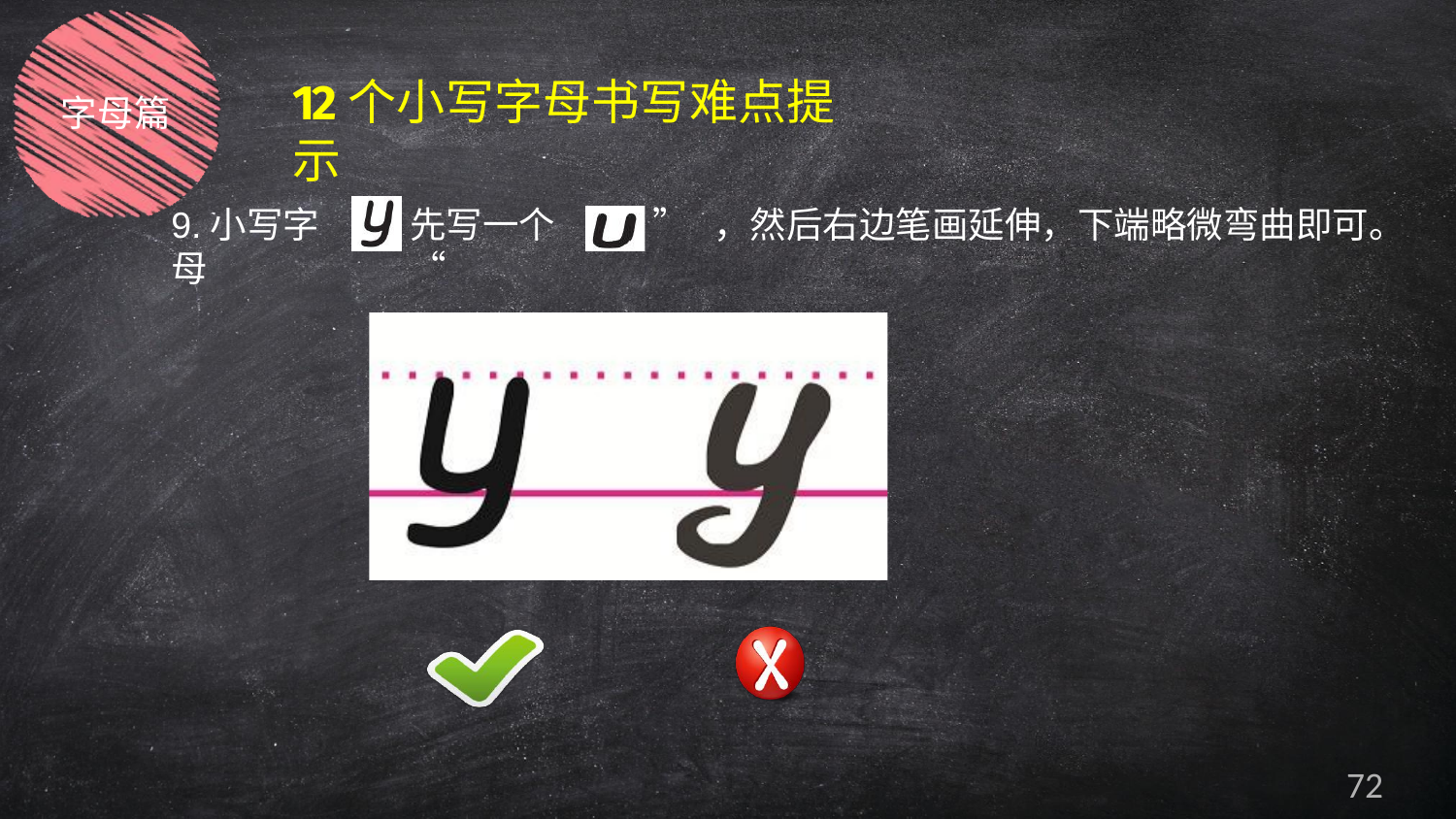

# 12个小写字母书写难点提示
字母篇

9.小写字母
先写一个“
” ，然后右边笔画延伸，下端略微弯曲即可。

72